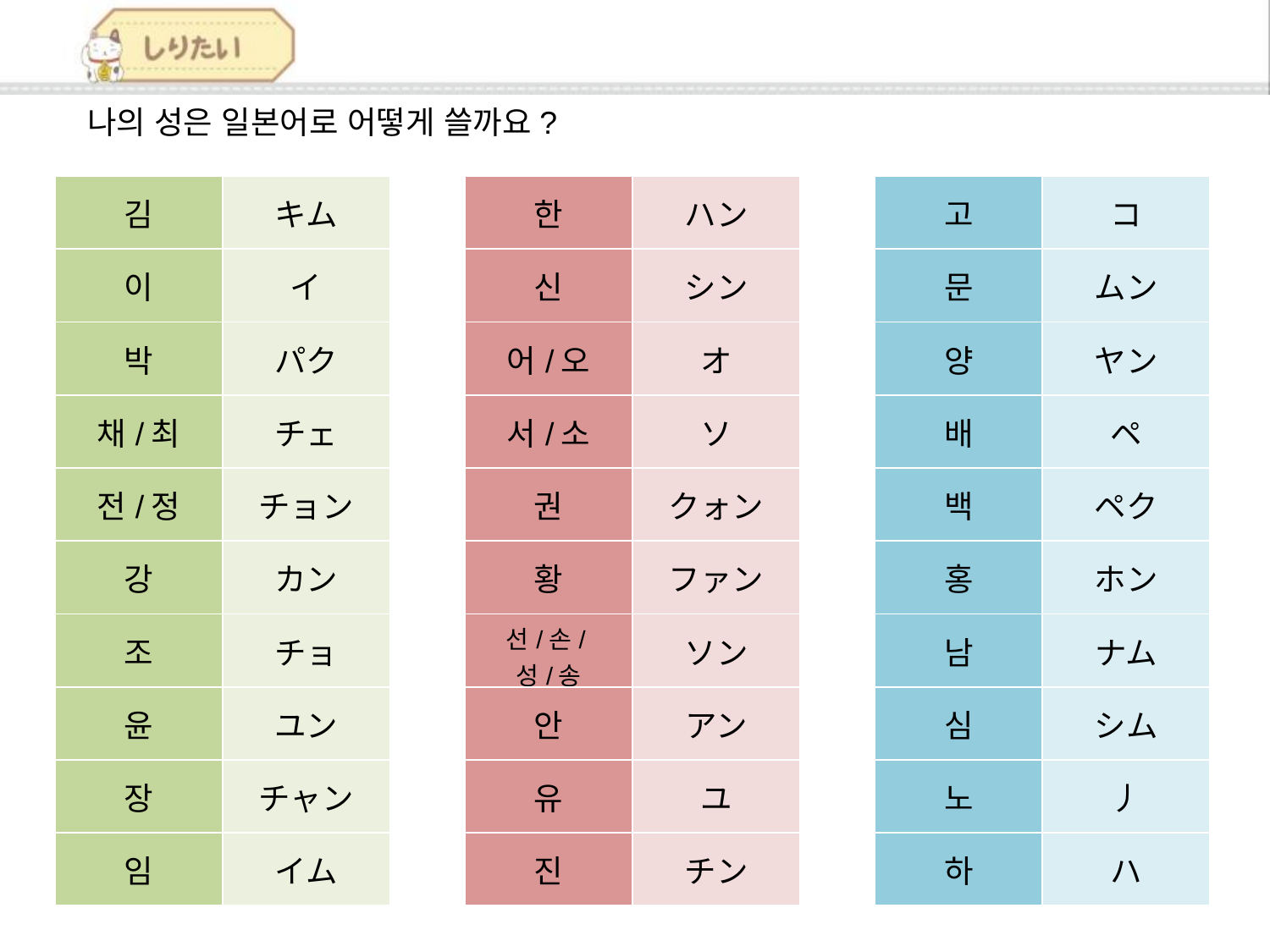

나의 성은 일본어로 어떻게 쓸까요?
| 김 | キム |
| --- | --- |
| 이 | イ |
| 박 | パク |
| 채/최 | チェ |
| 전/정 | チョン |
| 강 | カン |
| 조 | チョ |
| 윤 | ユン |
| 장 | チャン |
| 임 | イム |
| 한 | ハン |
| --- | --- |
| 신 | シン |
| 어/오 | オ |
| 서/소 | ソ |
| 권 | クォン |
| 황 | ファン |
| 선/손/성/송 | ソン |
| 안 | アン |
| 유 | ユ |
| 진 | チン |
| 고 | コ |
| --- | --- |
| 문 | ムン |
| 양 | ヤン |
| 배 | ペ |
| 백 | ペク |
| 홍 | ホン |
| 남 | ナム |
| 심 | シム |
| 노 | 丿 |
| 하 | ハ |